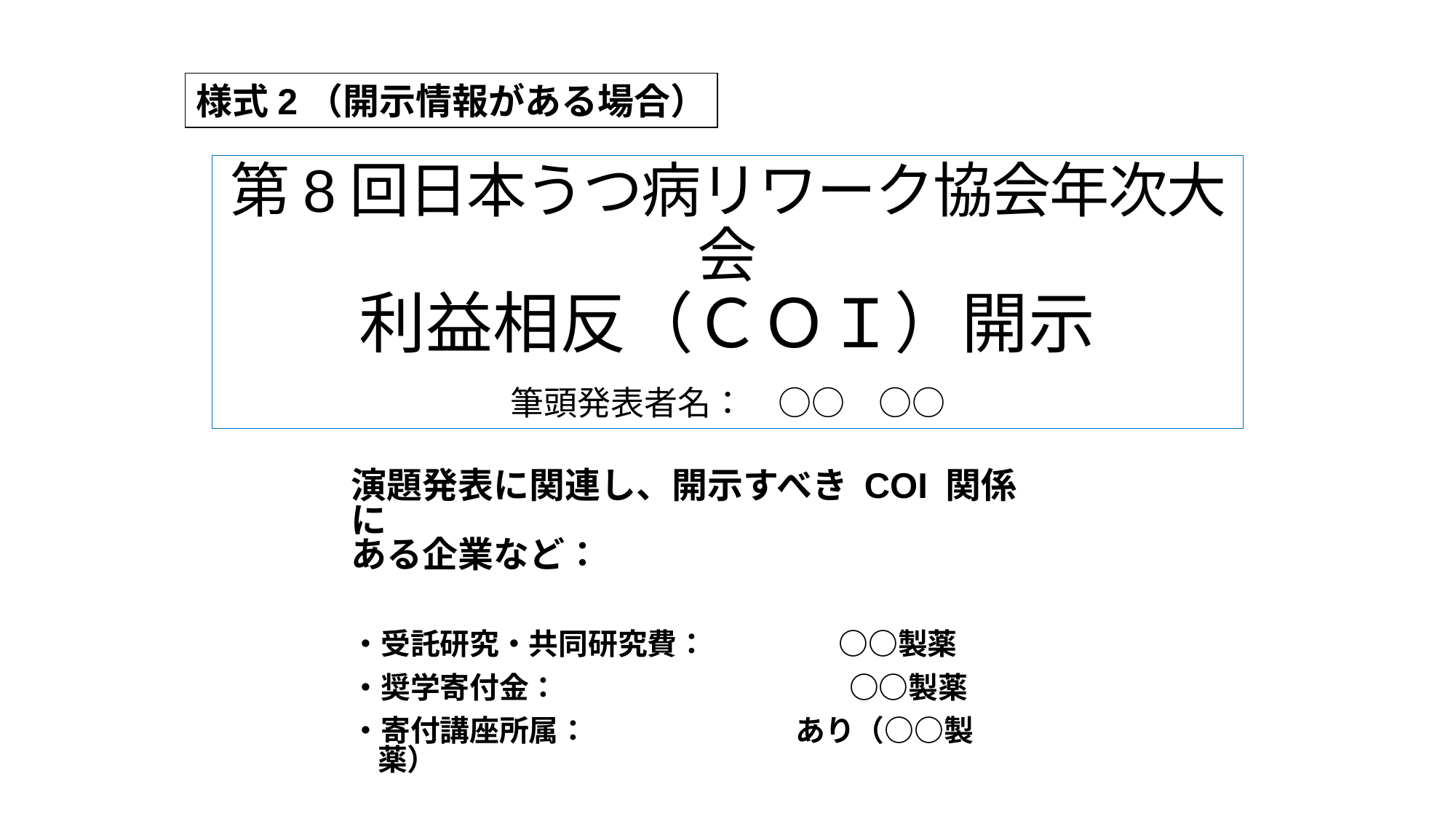

様式2（開示情報がある場合）
# 第8回日本うつ病リワーク協会年次大会 利益相反（ＣＯＩ）開示 　 筆頭発表者名：　○○　○○
演題発表に関連し、開示すべき COI 関係に
ある企業など：

・受託研究・共同研究費：　　　　  ○○製薬
・奨学寄付金：　　　　　　　　        ○○製薬
・寄付講座所属：　　　　　　　あり（○○製薬）